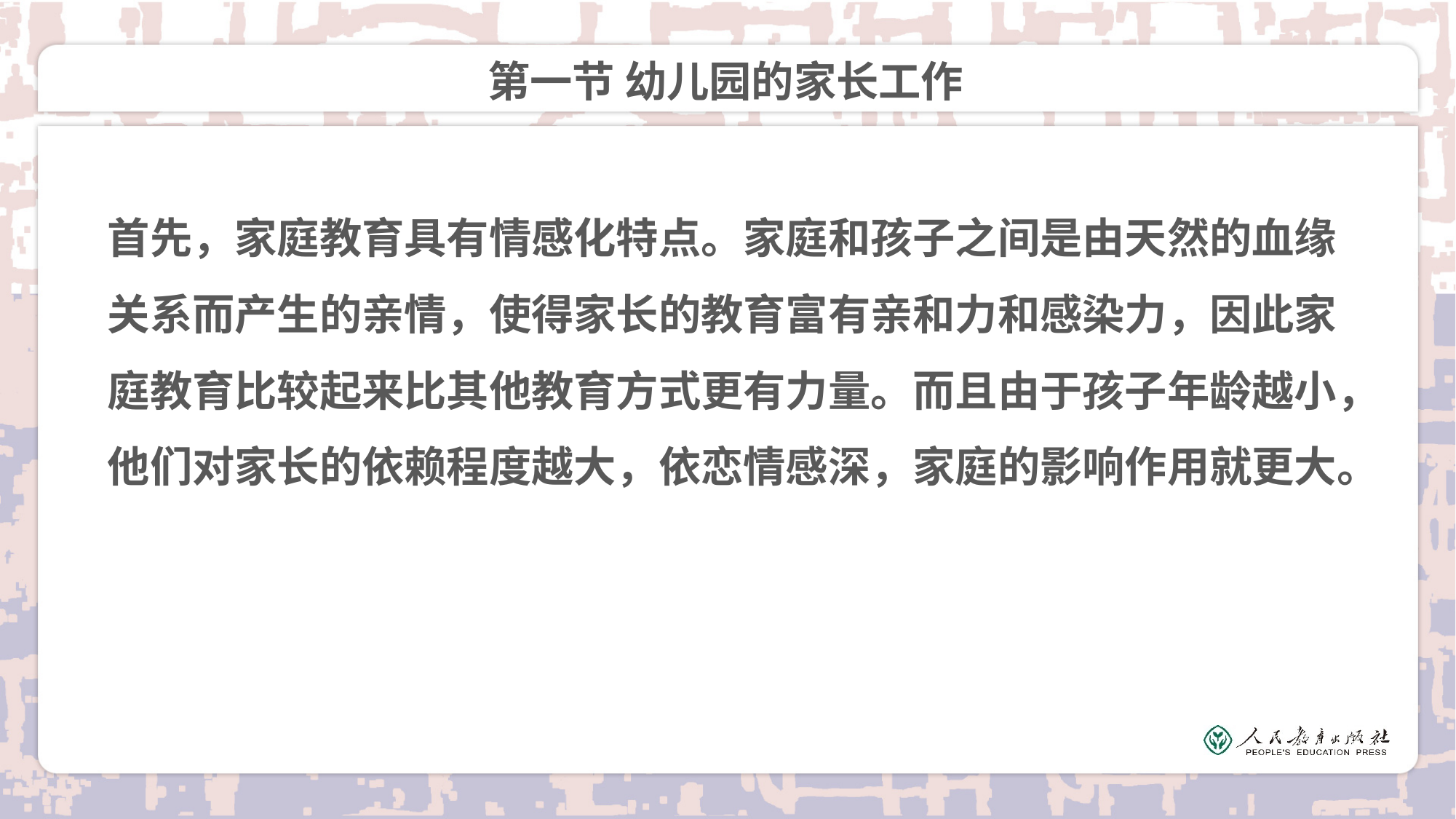

# 第一节 幼儿园的家长工作
首先，家庭教育具有情感化特点。家庭和孩子之间是由天然的血缘关系而产生的亲情，使得家长的教育富有亲和力和感染力，因此家庭教育比较起来比其他教育方式更有力量。而且由于孩子年龄越小，他们对家长的依赖程度越大，依恋情感深，家庭的影响作用就更大。